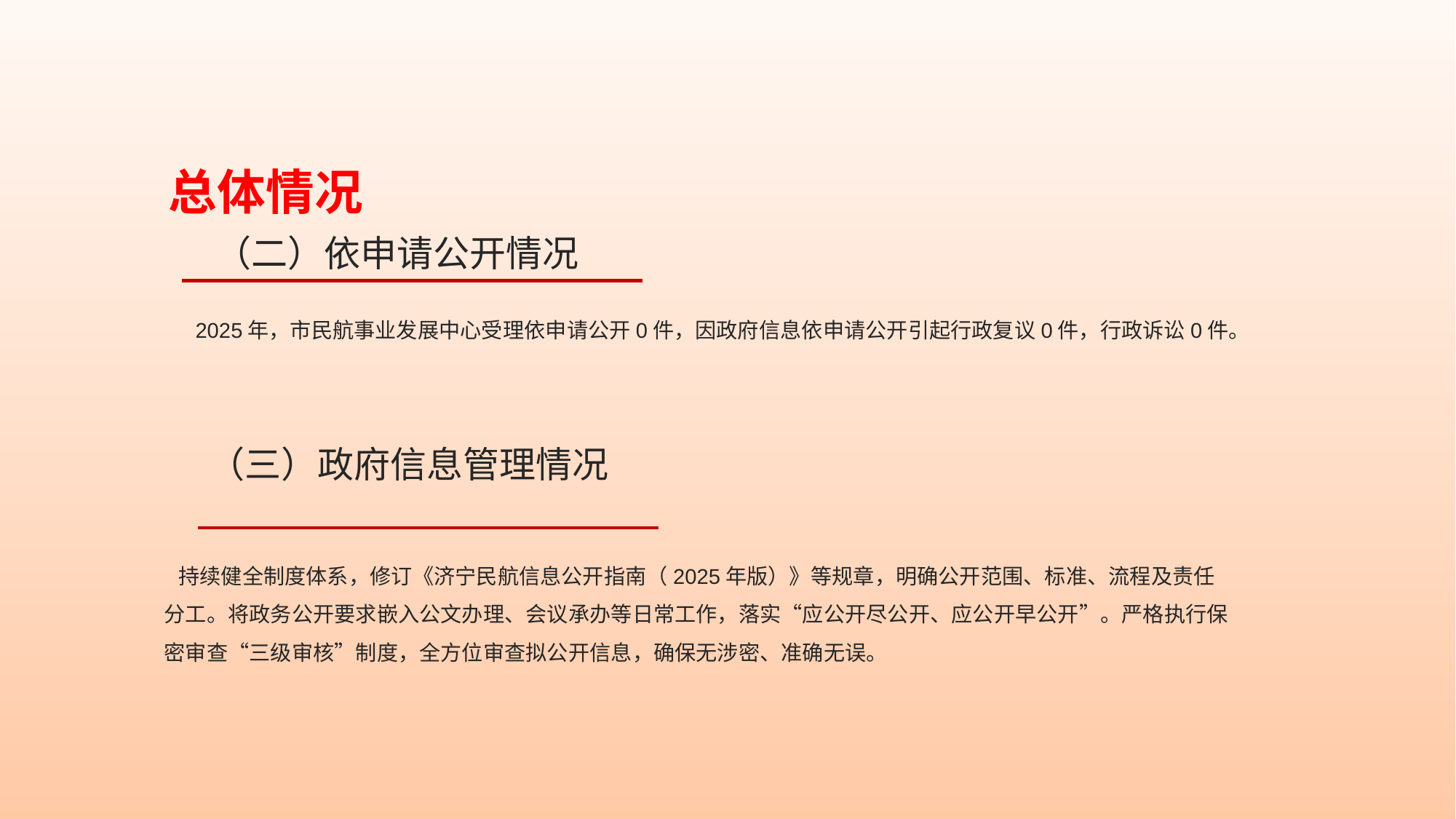

总体情况
（二）依申请公开情况
  2025年，市民航事业发展中心受理依申请公开0件，因政府信息依申请公开引起行政复议0件，行政诉讼0件。
（三）政府信息管理情况
  持续健全制度体系，修订《济宁民航信息公开指南（2025年版）》等规章，明确公开范围、标准、流程及责任分工。将政务公开要求嵌入公文办理、会议承办等日常工作，落实“应公开尽公开、应公开早公开”。严格执行保密审查“三级审核”制度，全方位审查拟公开信息，确保无涉密、准确无误。